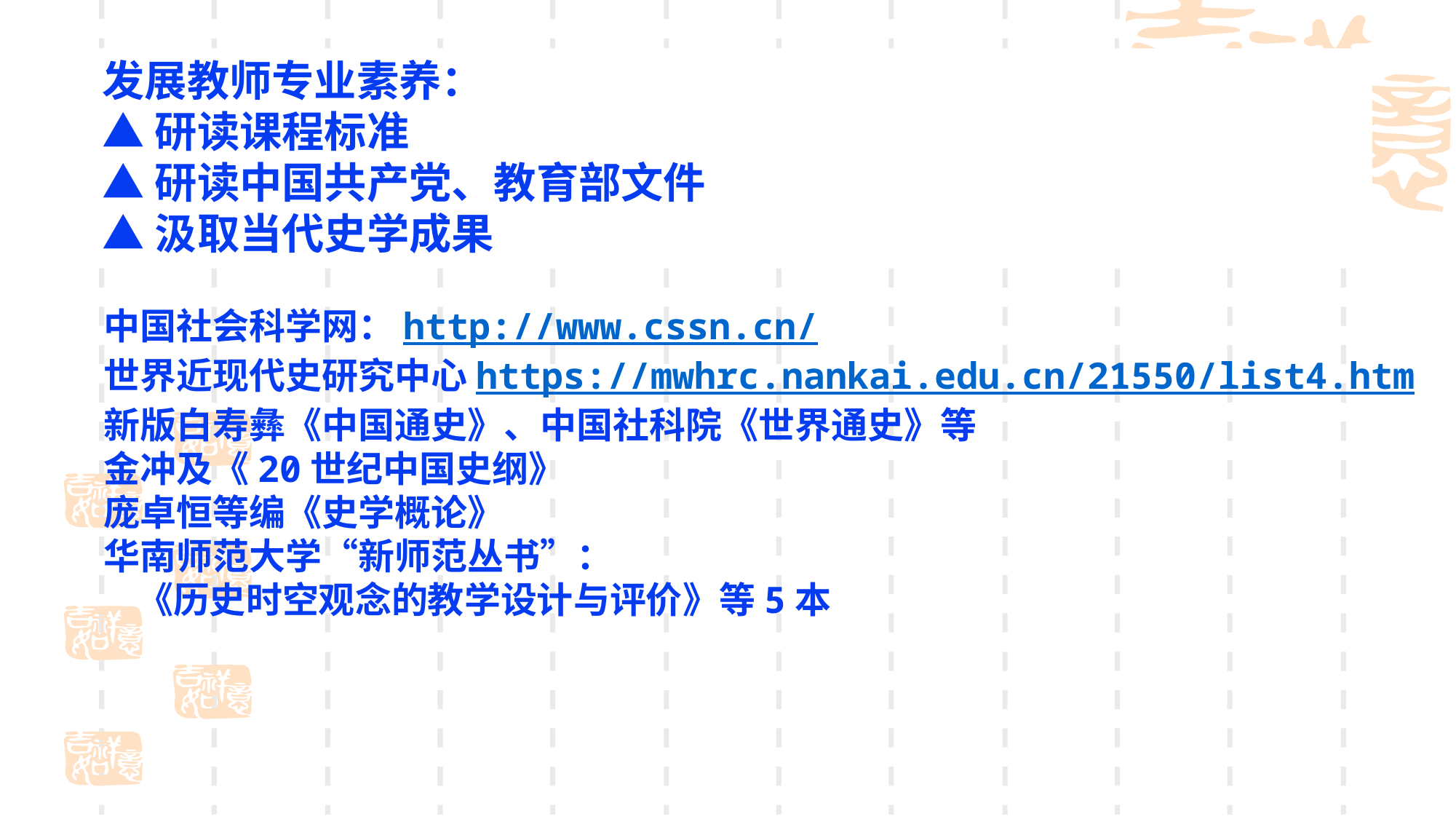

发展教师专业素养：
▲研读课程标准
▲研读中国共产党、教育部文件
▲汲取当代史学成果
中国社会科学网：http://www.cssn.cn/
世界近现代史研究中心https://mwhrc.nankai.edu.cn/21550/list4.htm
新版白寿彝《中国通史》、中国社科院《世界通史》等
金冲及《20世纪中国史纲》
庞卓恒等编《史学概论》
华南师范大学“新师范丛书”：
   《历史时空观念的教学设计与评价》等5本